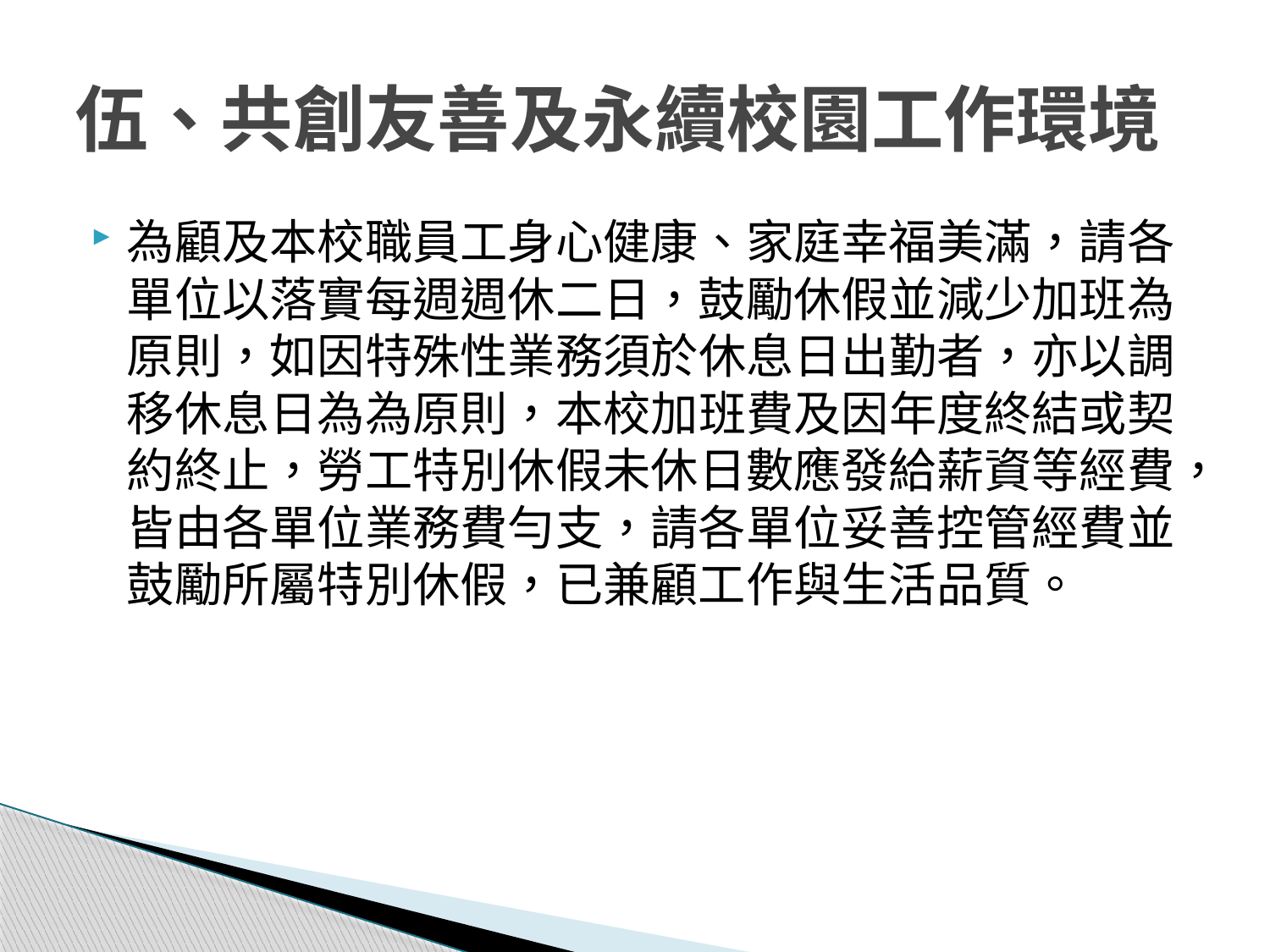

# 伍、共創友善及永續校園工作環境
為顧及本校職員工身心健康、家庭幸福美滿，請各單位以落實每週週休二日，鼓勵休假並減少加班為原則，如因特殊性業務須於休息日出勤者，亦以調移休息日為為原則，本校加班費及因年度終結或契約終止，勞工特別休假未休日數應發給薪資等經費，皆由各單位業務費勻支，請各單位妥善控管經費並鼓勵所屬特別休假，已兼顧工作與生活品質。